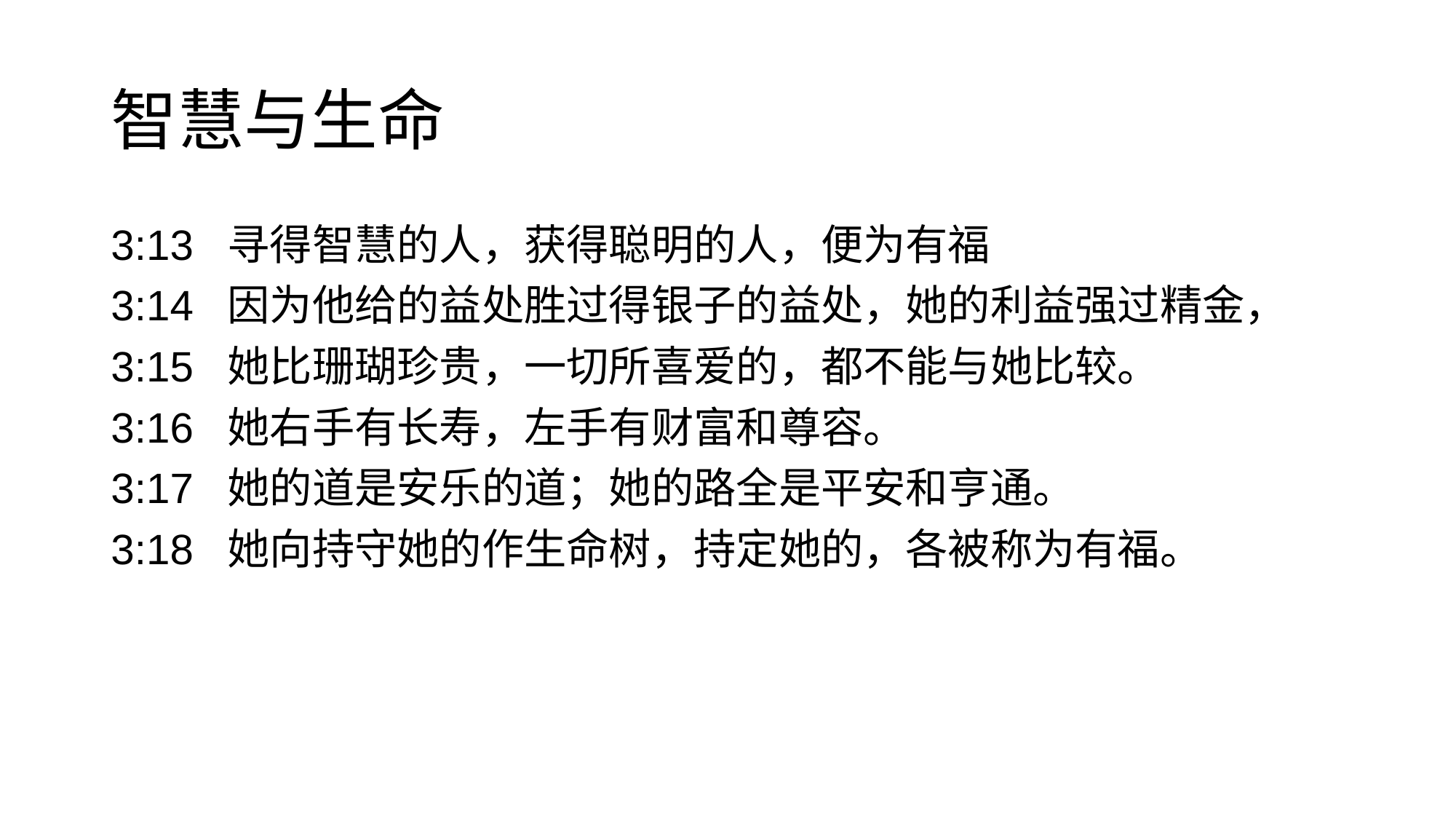

# 智慧与生命
3:13  寻得智慧的人，获得聪明的人，便为有福
3:14  因为他给的益处胜过得银子的益处，她的利益强过精金，
3:15  她比珊瑚珍贵，一切所喜爱的，都不能与她比较。
3:16  她右手有长寿，左手有财富和尊容。
3:17  她的道是安乐的道；她的路全是平安和亨通。
3:18  她向持守她的作生命树，持定她的，各被称为有福。